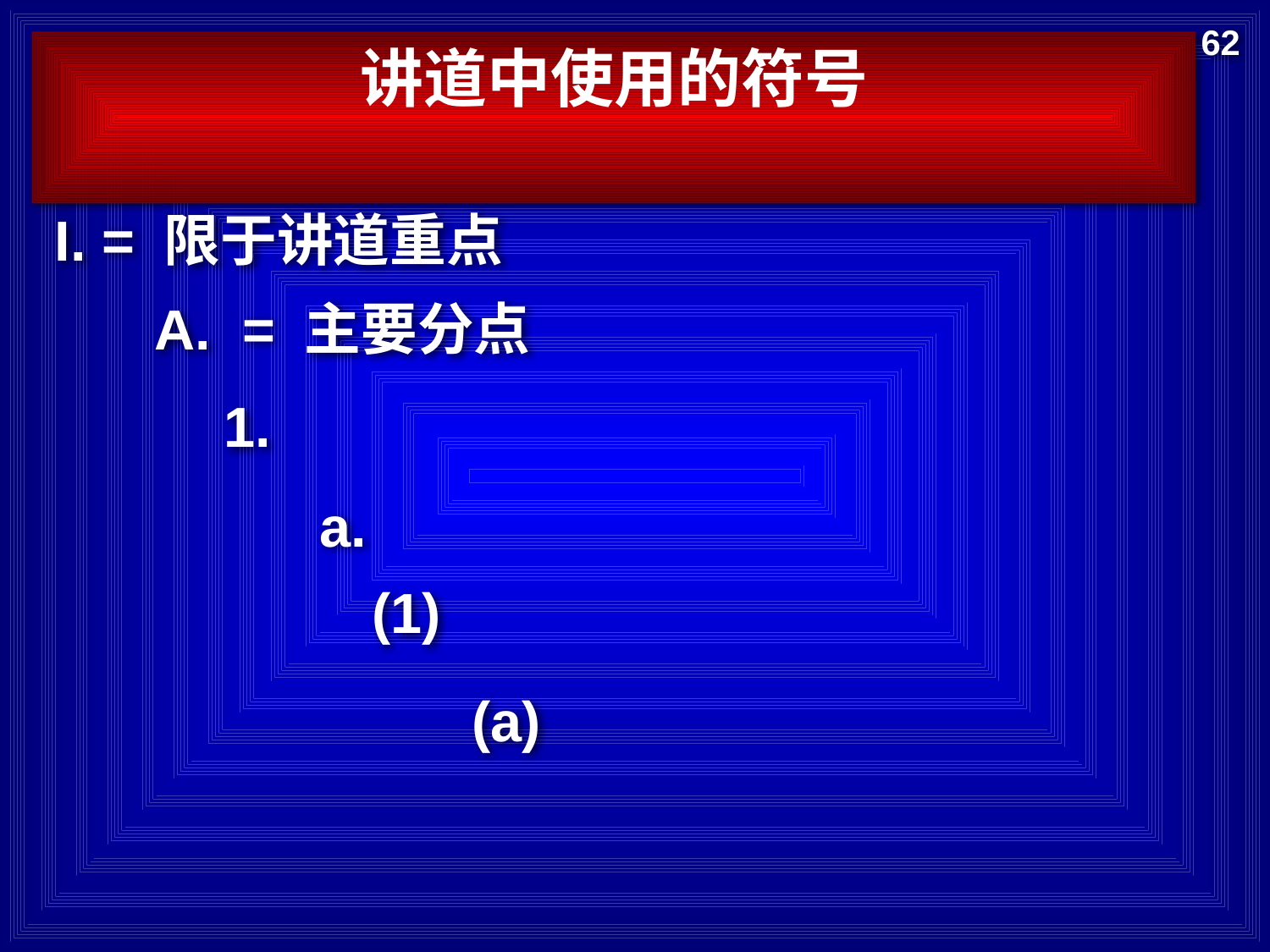

62
讲道中使用的符号
I. = 限于讲道重点
A.  = 主要分点
1.
a.
(1)
(a)